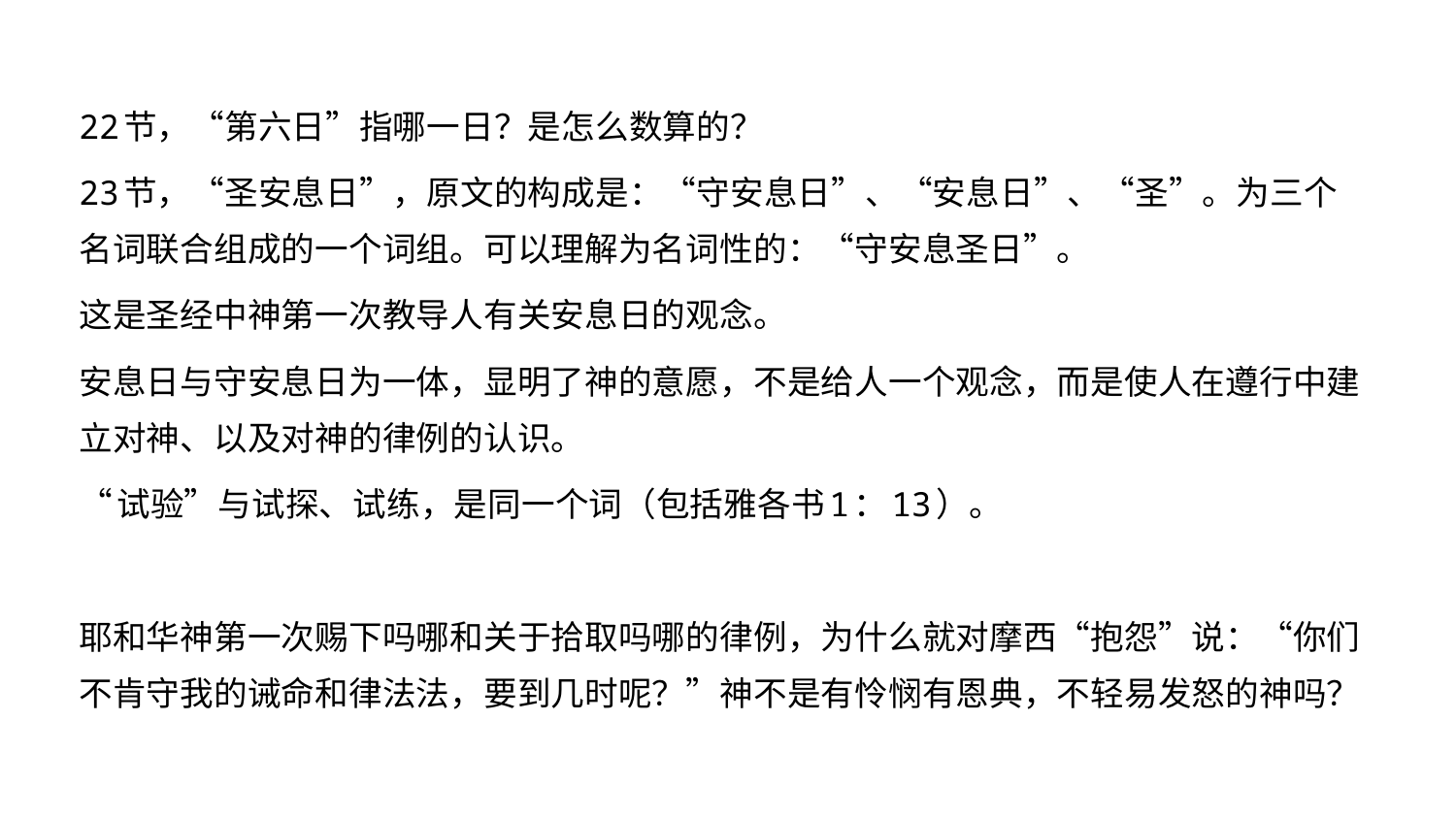

22节，“第六日”指哪一日？是怎么数算的？
23节，“圣安息日”，原文的构成是：“守安息日”、“安息日”、“圣”。为三个名词联合组成的一个词组。可以理解为名词性的：“守安息圣日”。
这是圣经中神第一次教导人有关安息日的观念。
安息日与守安息日为一体，显明了神的意愿，不是给人一个观念，而是使人在遵行中建立对神、以及对神的律例的认识。
“试验”与试探、试练，是同一个词（包括雅各书1：13）。

耶和华神第一次赐下吗哪和关于拾取吗哪的律例，为什么就对摩西“抱怨”说：“你们不肯守我的诫命和律法法，要到几时呢？”神不是有怜悯有恩典，不轻易发怒的神吗？